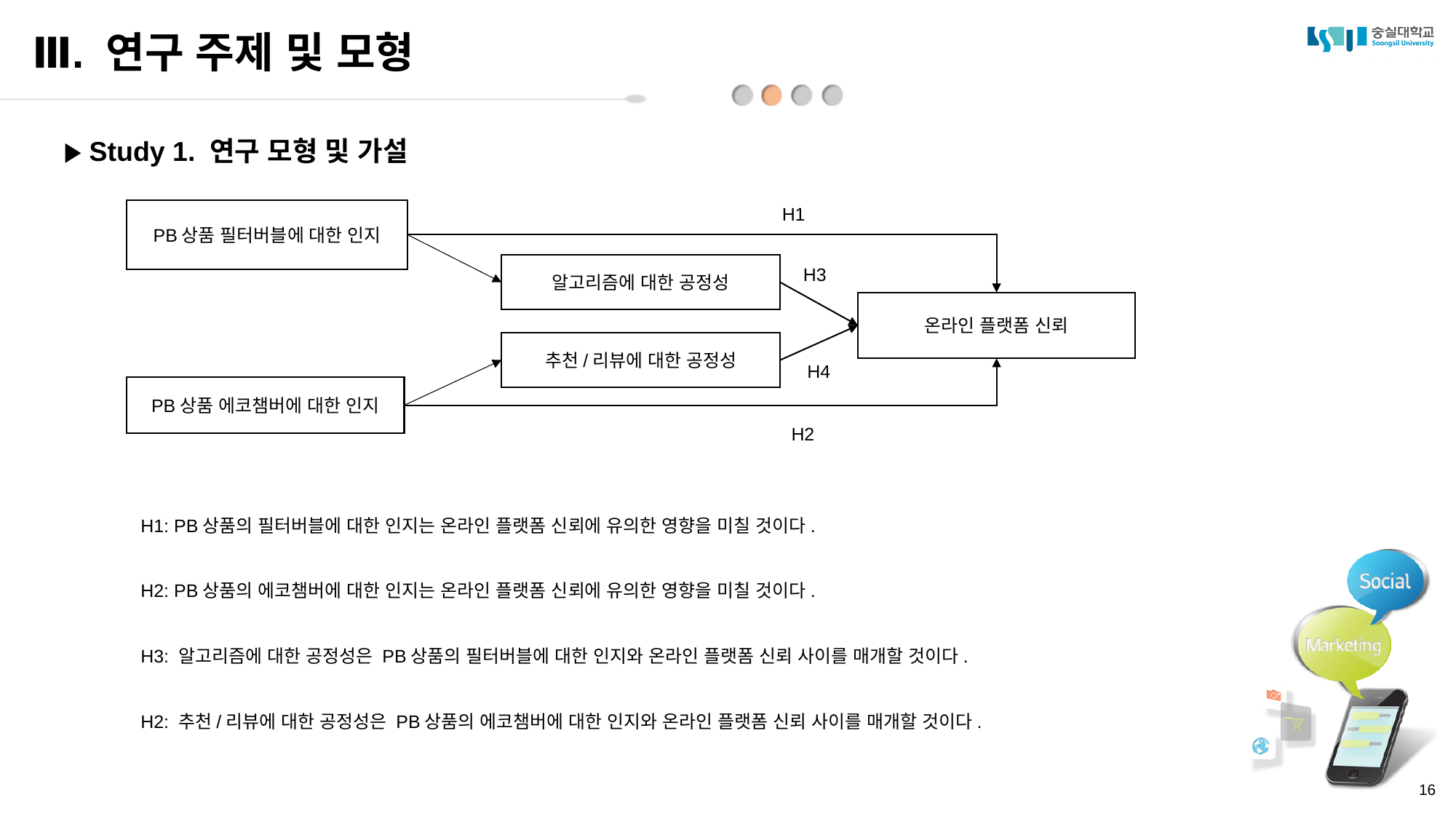

Ⅲ. 연구 주제 및 모형
▶ Study 1. 연구 모형 및 가설
H1
PB상품 필터버블에 대한 인지
알고리즘에 대한 공정성
H3
온라인 플랫폼 신뢰
추천/리뷰에 대한 공정성
H4
PB상품 에코챔버에 대한 인지
H2
H1: PB상품의 필터버블에 대한 인지는 온라인 플랫폼 신뢰에 유의한 영향을 미칠 것이다.

H2: PB상품의 에코챔버에 대한 인지는 온라인 플랫폼 신뢰에 유의한 영향을 미칠 것이다.

H3: 알고리즘에 대한 공정성은 PB상품의 필터버블에 대한 인지와 온라인 플랫폼 신뢰 사이를 매개할 것이다.

H2: 추천/리뷰에 대한 공정성은 PB상품의 에코챔버에 대한 인지와 온라인 플랫폼 신뢰 사이를 매개할 것이다.
16